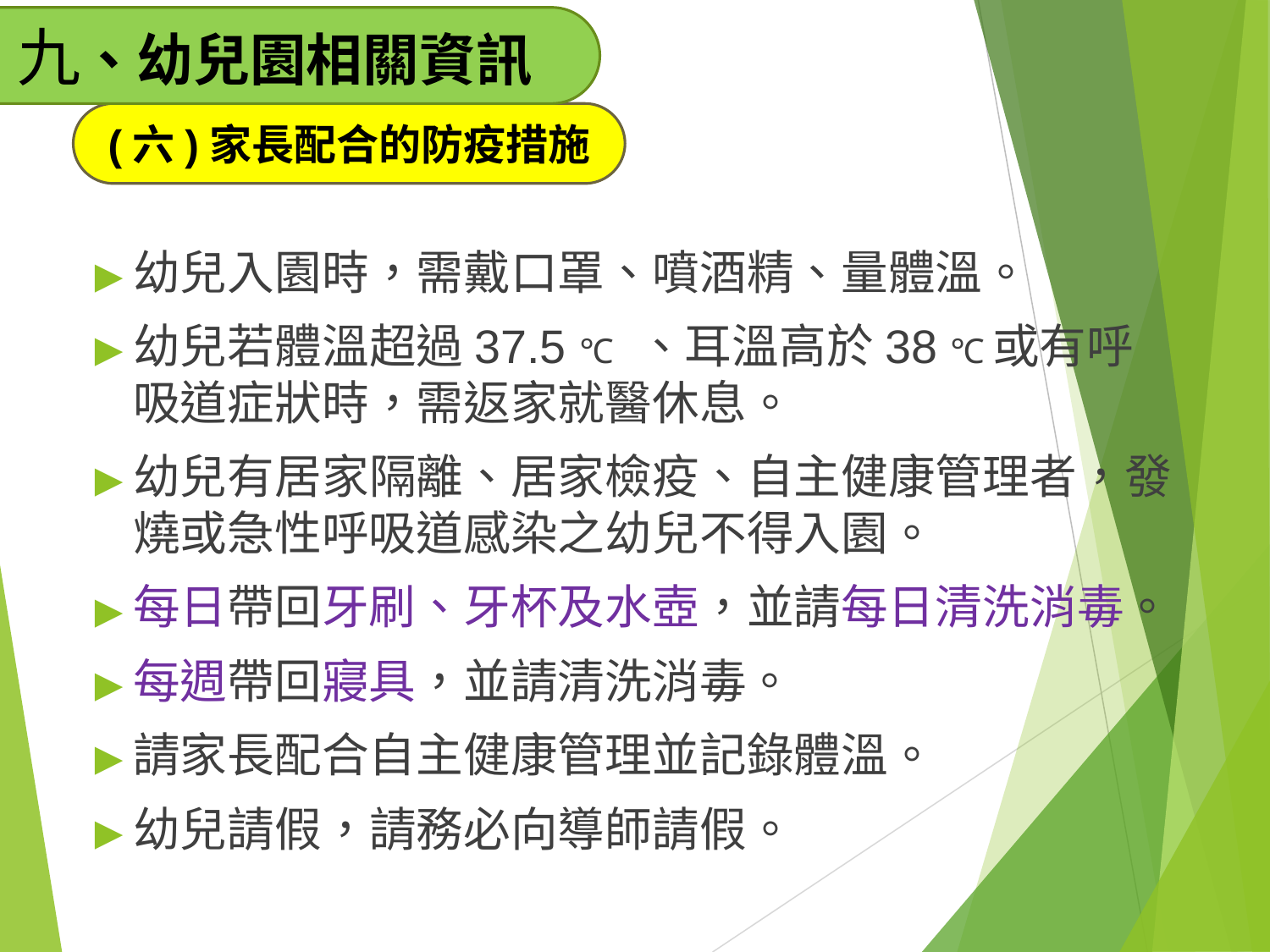

九、幼兒園相關資訊
(六)家長配合的防疫措施
幼兒入園時，需戴口罩、噴酒精、量體溫。
幼兒若體溫超過37.5 ℃ 、耳溫高於38 ℃或有呼吸道症狀時，需返家就醫休息。
幼兒有居家隔離、居家檢疫、自主健康管理者，發燒或急性呼吸道感染之幼兒不得入園。
每日帶回牙刷、牙杯及水壺，並請每日清洗消毒。
每週帶回寢具，並請清洗消毒。
請家長配合自主健康管理並記錄體溫。
幼兒請假，請務必向導師請假。